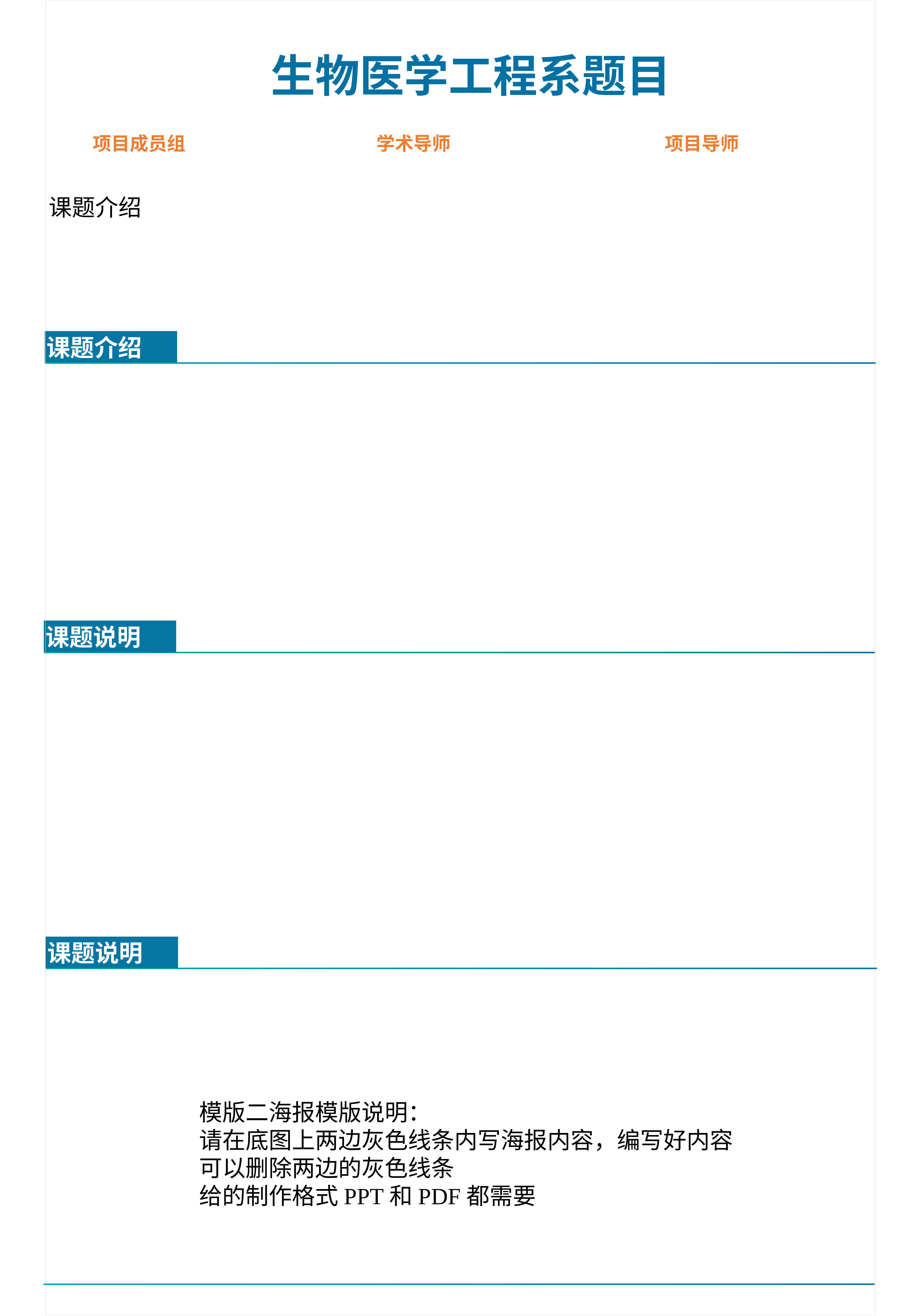

生物医学工程系题目
项目成员组
学术导师
项目导师
课题介绍

课题介绍

课题说明

课题说明

模版二海报模版说明：
请在底图上两边灰色线条内写海报内容，编写好内容可以删除两边的灰色线条
给的制作格式PPT和PDF都需要